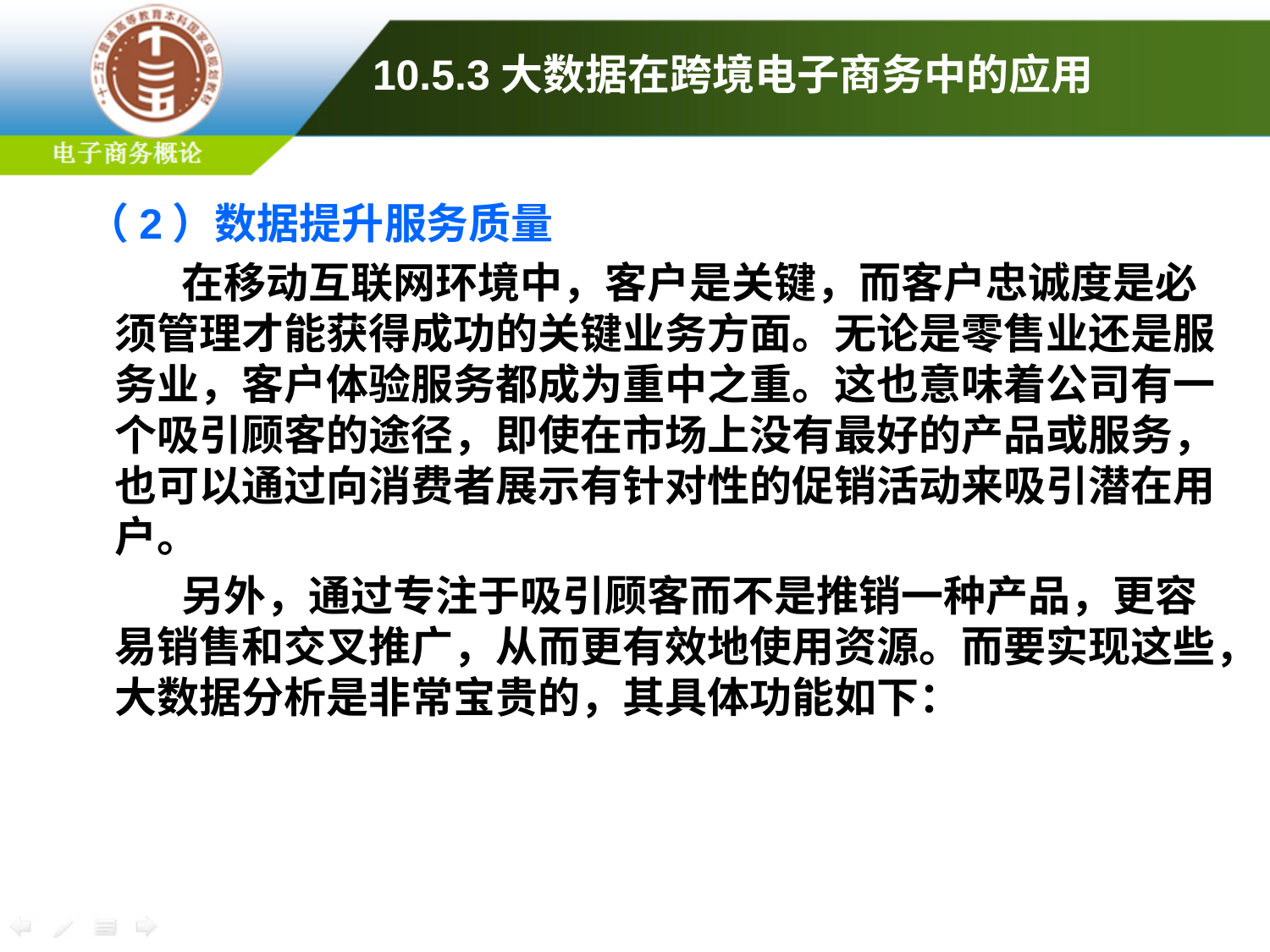

10.5.3大数据在跨境电子商务中的应用
 （2）数据提升服务质量
           在移动互联网环境中，客户是关键，而客户忠诚度是必须管理才能获得成功的关键业务方面。无论是零售业还是服务业，客户体验服务都成为重中之重。这也意味着公司有一个吸引顾客的途径，即使在市场上没有最好的产品或服务，也可以通过向消费者展示有针对性的促销活动来吸引潜在用户。
           另外，通过专注于吸引顾客而不是推销一种产品，更容易销售和交叉推广，从而更有效地使用资源。而要实现这些，大数据分析是非常宝贵的，其具体功能如下：